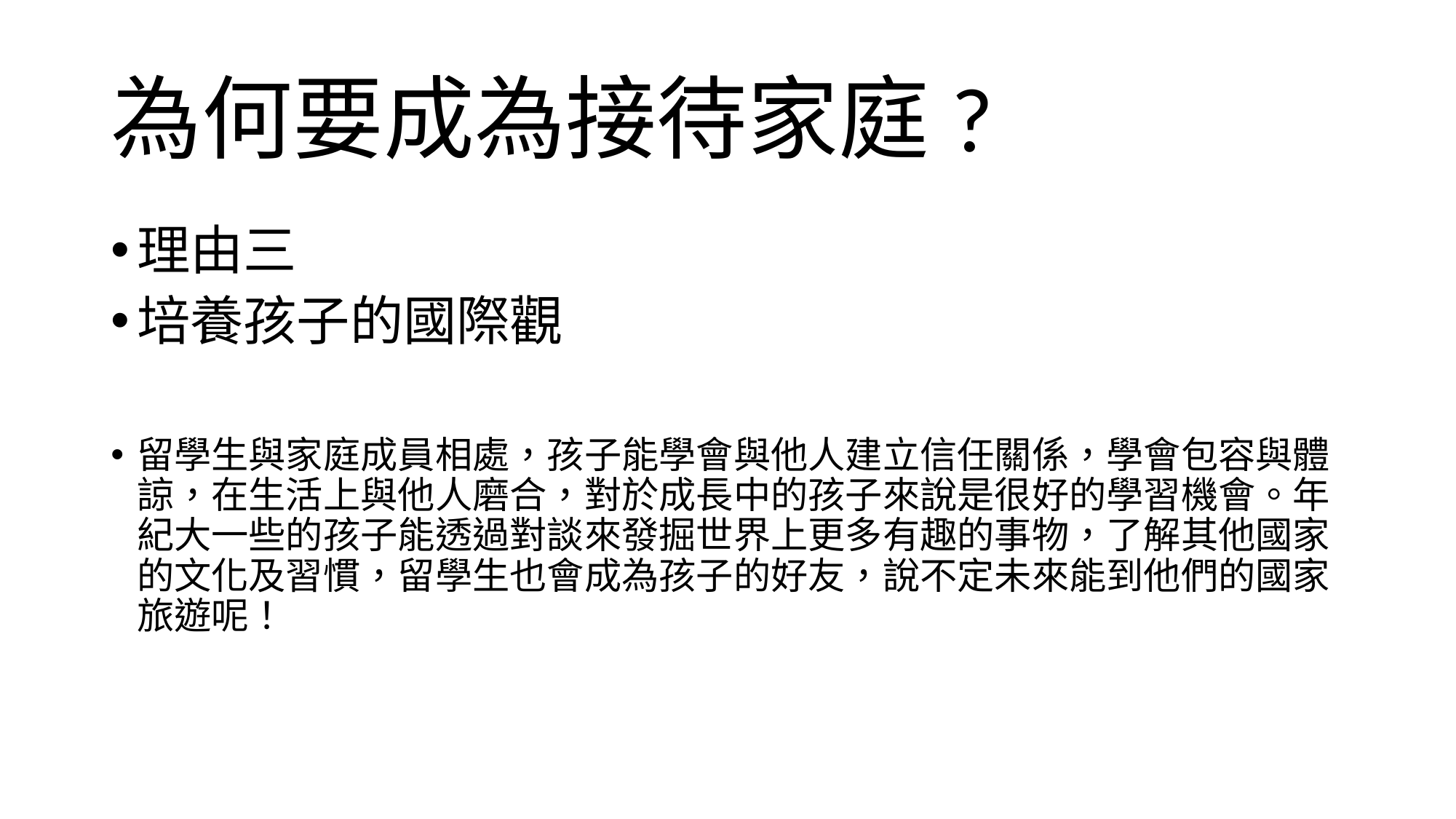

# 為何要成為接待家庭?
理由三
培養孩子的國際觀

留學生與家庭成員相處，孩子能學會與他人建立信任關係，學會包容與體諒，在生活上與他人磨合，對於成長中的孩子來說是很好的學習機會。年紀大一些的孩子能透過對談來發掘世界上更多有趣的事物，了解其他國家的文化及習慣，留學生也會成為孩子的好友，說不定未來能到他們的國家旅遊呢！